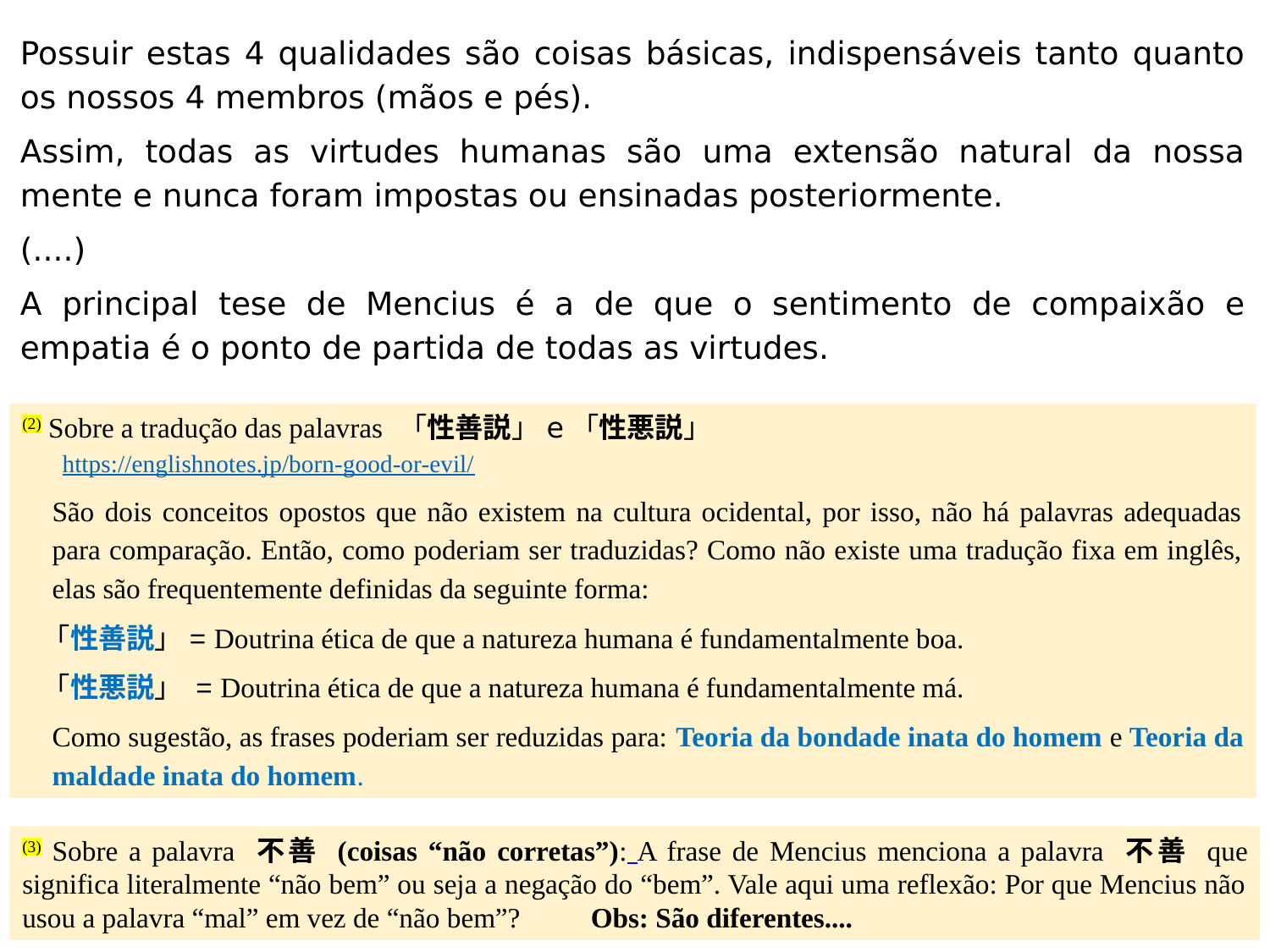

Possuir estas 4 qualidades são coisas básicas, indispensáveis tanto quanto os nossos 4 membros (mãos e pés).
Assim, todas as virtudes humanas são uma extensão natural da nossa mente e nunca foram impostas ou ensinadas posteriormente.
(....)
A principal tese de Mencius é a de que o sentimento de compaixão e empatia é o ponto de partida de todas as virtudes.
(2) Sobre a tradução das palavras 「性善説」e「性悪説」
https://englishnotes.jp/born-good-or-evil/
São dois conceitos opostos que não existem na cultura ocidental, por isso, não há palavras adequadas para comparação. Então, como poderiam ser traduzidas? Como não existe uma tradução fixa em inglês, elas são frequentemente definidas da seguinte forma:
「性善説」= Doutrina ética de que a natureza humana é fundamentalmente boa.
「性悪説」 = Doutrina ética de que a natureza humana é fundamentalmente má.
Como sugestão, as frases poderiam ser reduzidas para: Teoria da bondade inata do homem e Teoria da maldade inata do homem.
(3) Sobre a palavra 不善 (coisas “não corretas”): A frase de Mencius menciona a palavra 不善 que significa literalmente “não bem” ou seja a negação do “bem”. Vale aqui uma reflexão: Por que Mencius não usou a palavra “mal” em vez de “não bem”?           Obs: São diferentes....